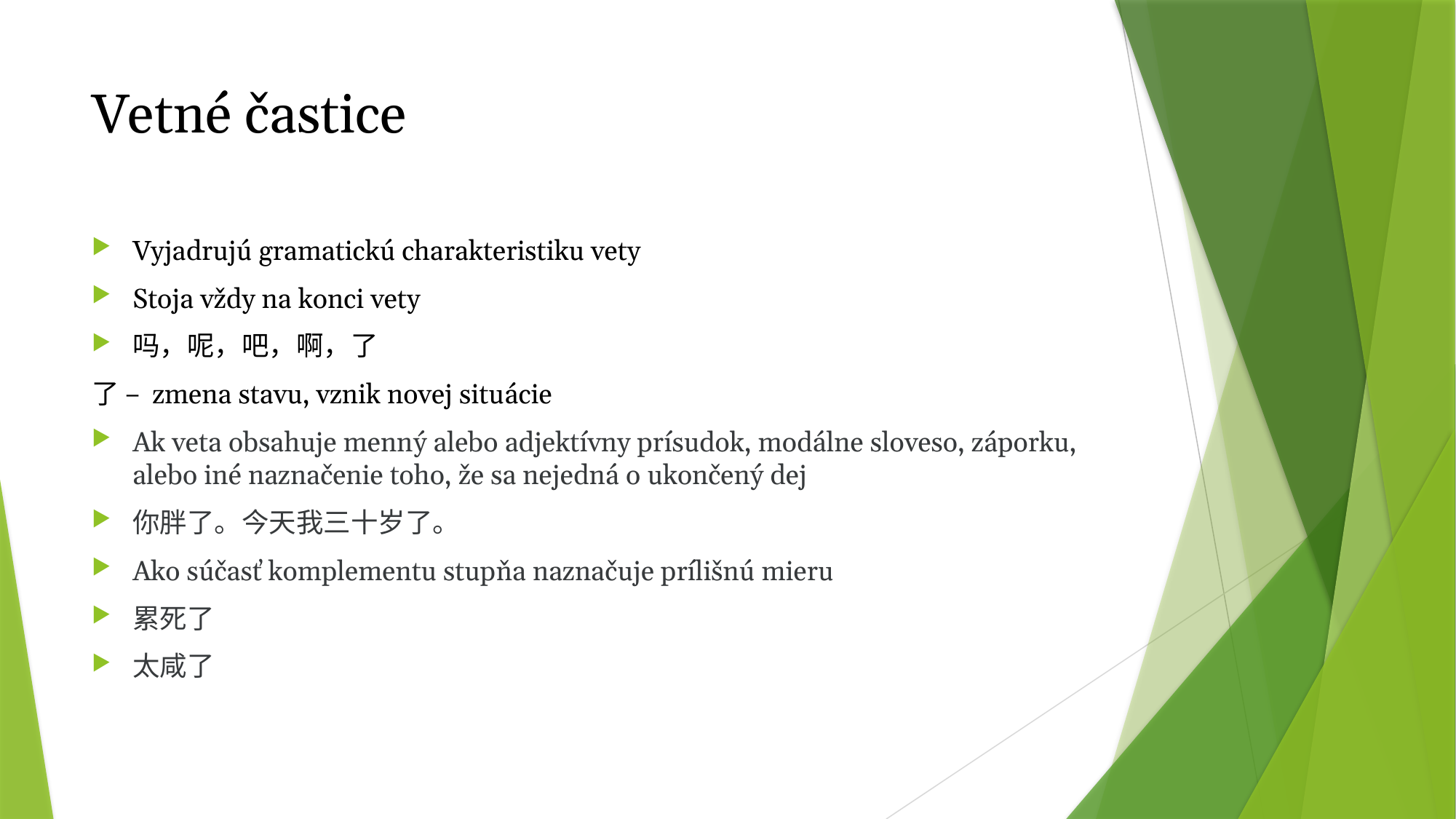

# Vetné častice

Vyjadrujú gramatickú charakteristiku vety
Stoja vždy na konci vety
吗，呢，吧，啊，了
了 – zmena stavu, vznik novej situácie
Ak veta obsahuje menný alebo adjektívny prísudok, modálne sloveso, záporku, alebo iné naznačenie toho, že sa nejedná o ukončený dej
你胖了。今天我三十岁了。
Ako súčasť komplementu stupňa naznačuje prílišnú mieru
累死了
太咸了